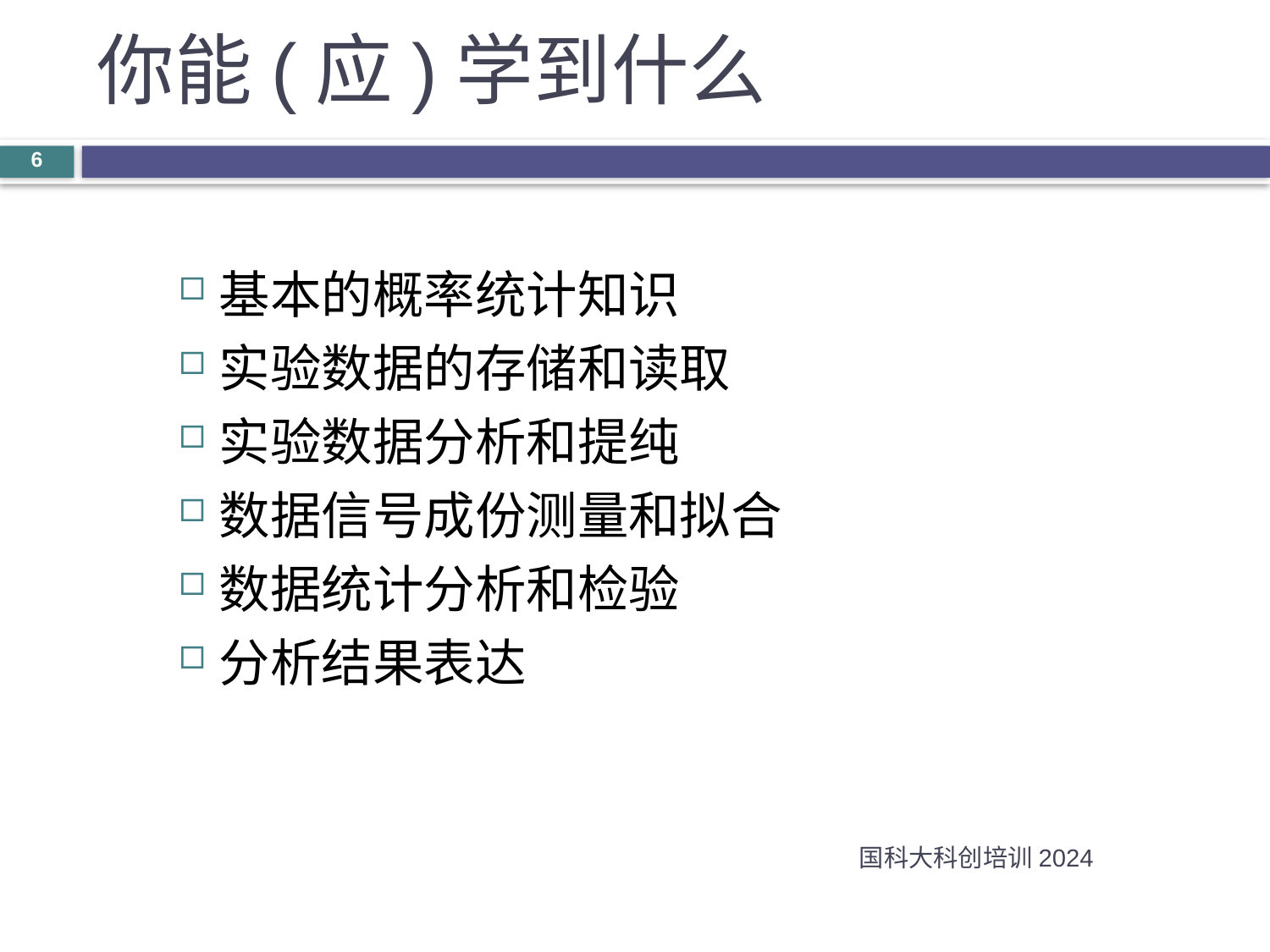

# 你能(应)学到什么
6
基本的概率统计知识
实验数据的存储和读取
实验数据分析和提纯
数据信号成份测量和拟合
数据统计分析和检验
分析结果表达
国科大科创培训2024